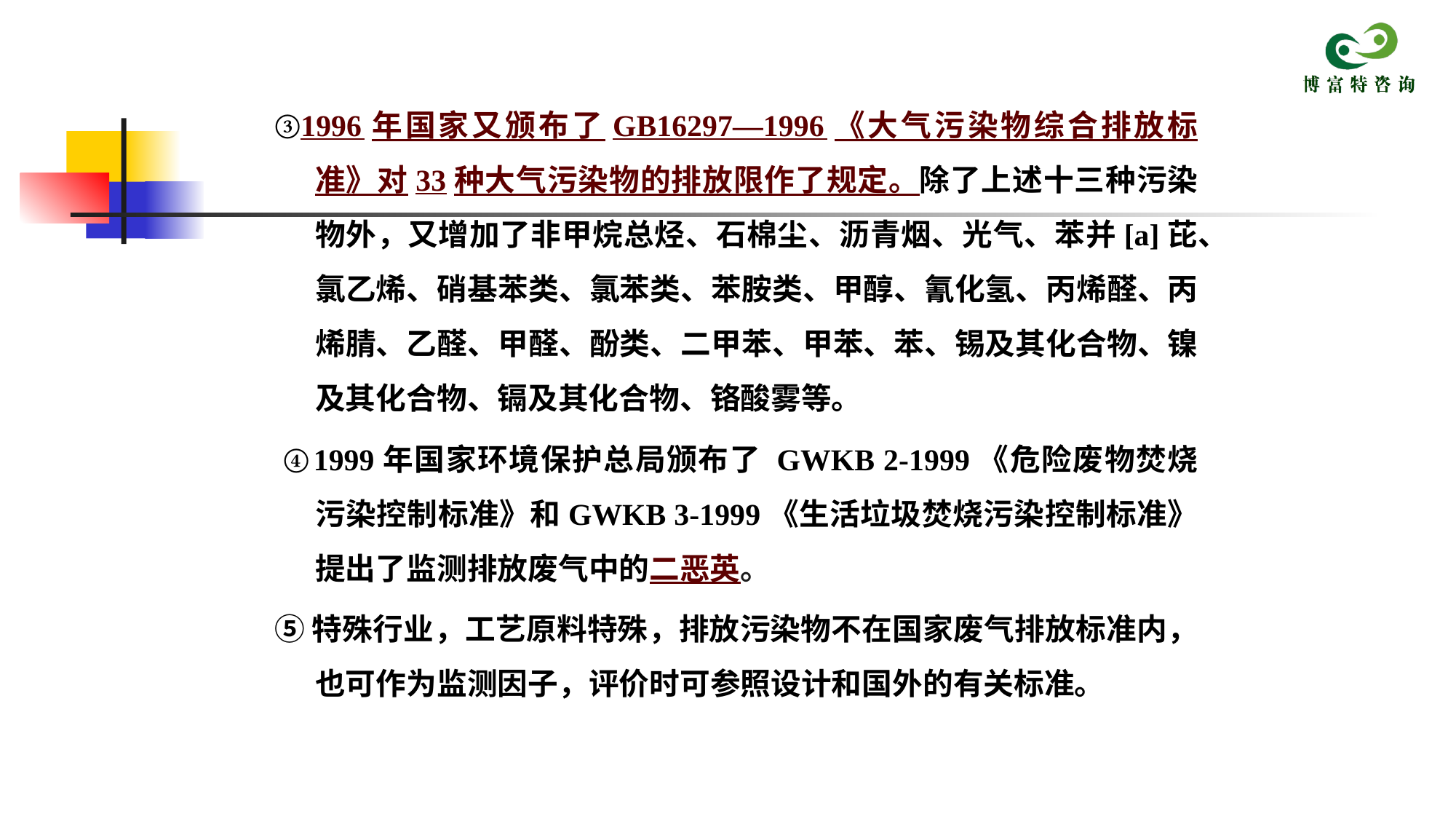

③1996年国家又颁布了GB16297—1996《大气污染物综合排放标准》对33种大气污染物的排放限作了规定。除了上述十三种污染物外，又增加了非甲烷总烃、石棉尘、沥青烟、光气、苯并[a]芘、氯乙烯、硝基苯类、氯苯类、苯胺类、甲醇、氰化氢、丙烯醛、丙烯腈、乙醛、甲醛、酚类、二甲苯、甲苯、苯、锡及其化合物、镍及其化合物、镉及其化合物、铬酸雾等。
 ④1999年国家环境保护总局颁布了 GWKB 2-1999《危险废物焚烧污染控制标准》和GWKB 3-1999《生活垃圾焚烧污染控制标准》提出了监测排放废气中的二恶英。
⑤特殊行业，工艺原料特殊，排放污染物不在国家废气排放标准内，也可作为监测因子，评价时可参照设计和国外的有关标准。